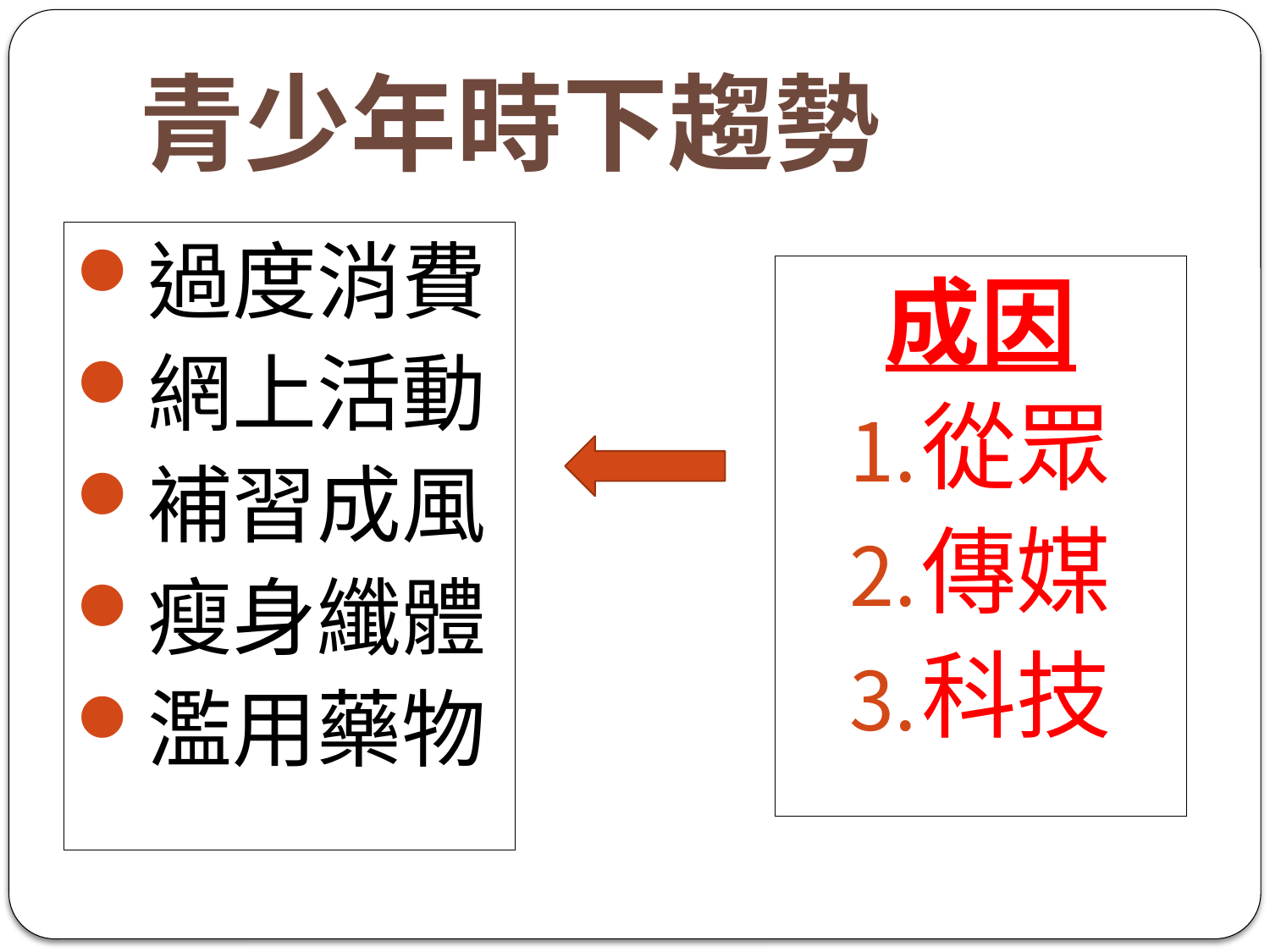

# 青少年時下趨勢
過度消費
網上活動
補習成風
瘦身纖體
濫用藥物
成因
從眾
傳媒
科技